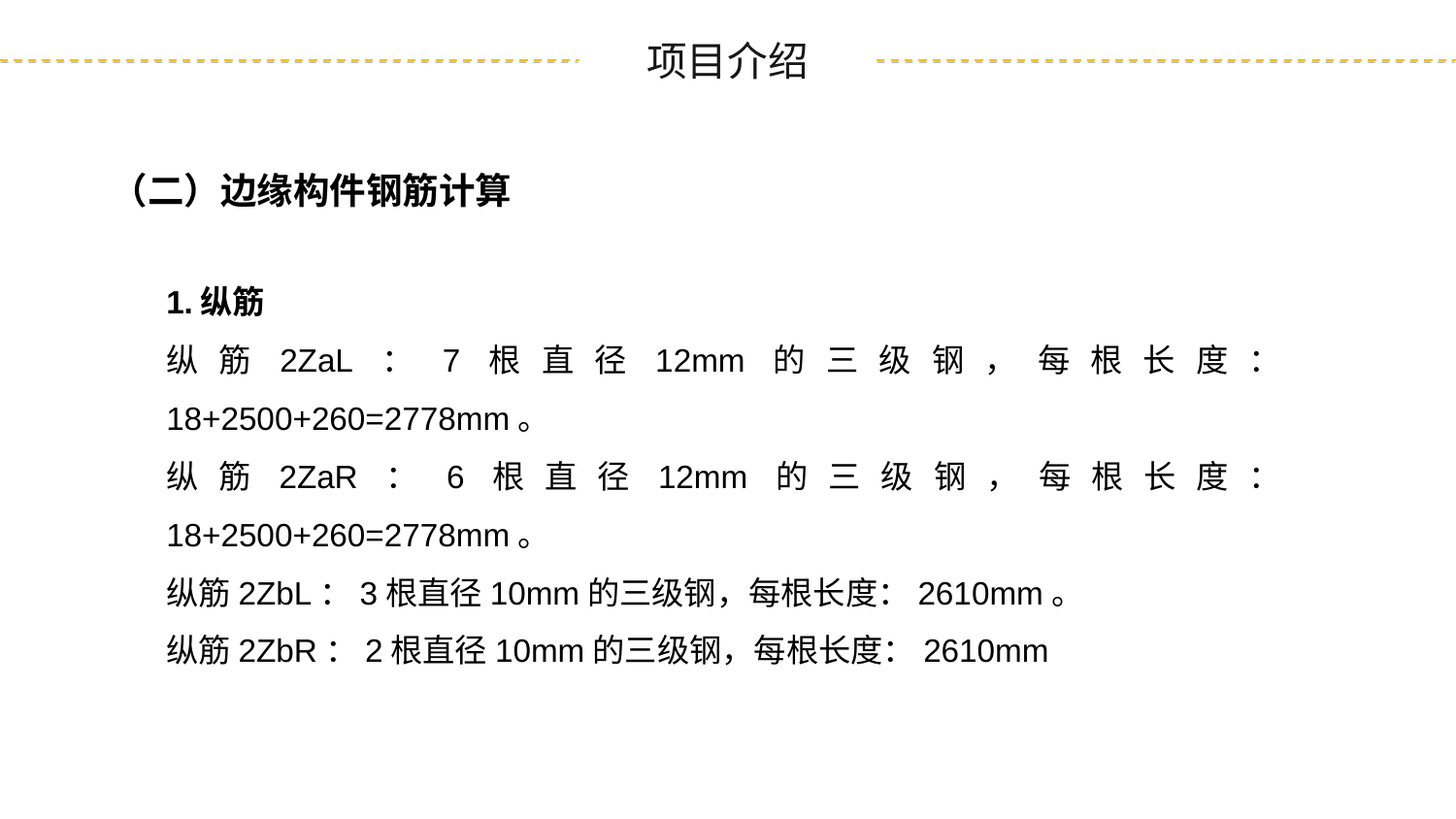

（二）边缘构件钢筋计算
1.纵筋
纵筋2ZaL：7根直径12mm的三级钢，每根长度：18+2500+260=2778mm。
纵筋2ZaR：6根直径12mm的三级钢，每根长度：18+2500+260=2778mm。
纵筋2ZbL：3根直径10mm的三级钢，每根长度：2610mm。
纵筋2ZbR：2根直径10mm的三级钢，每根长度：2610mm